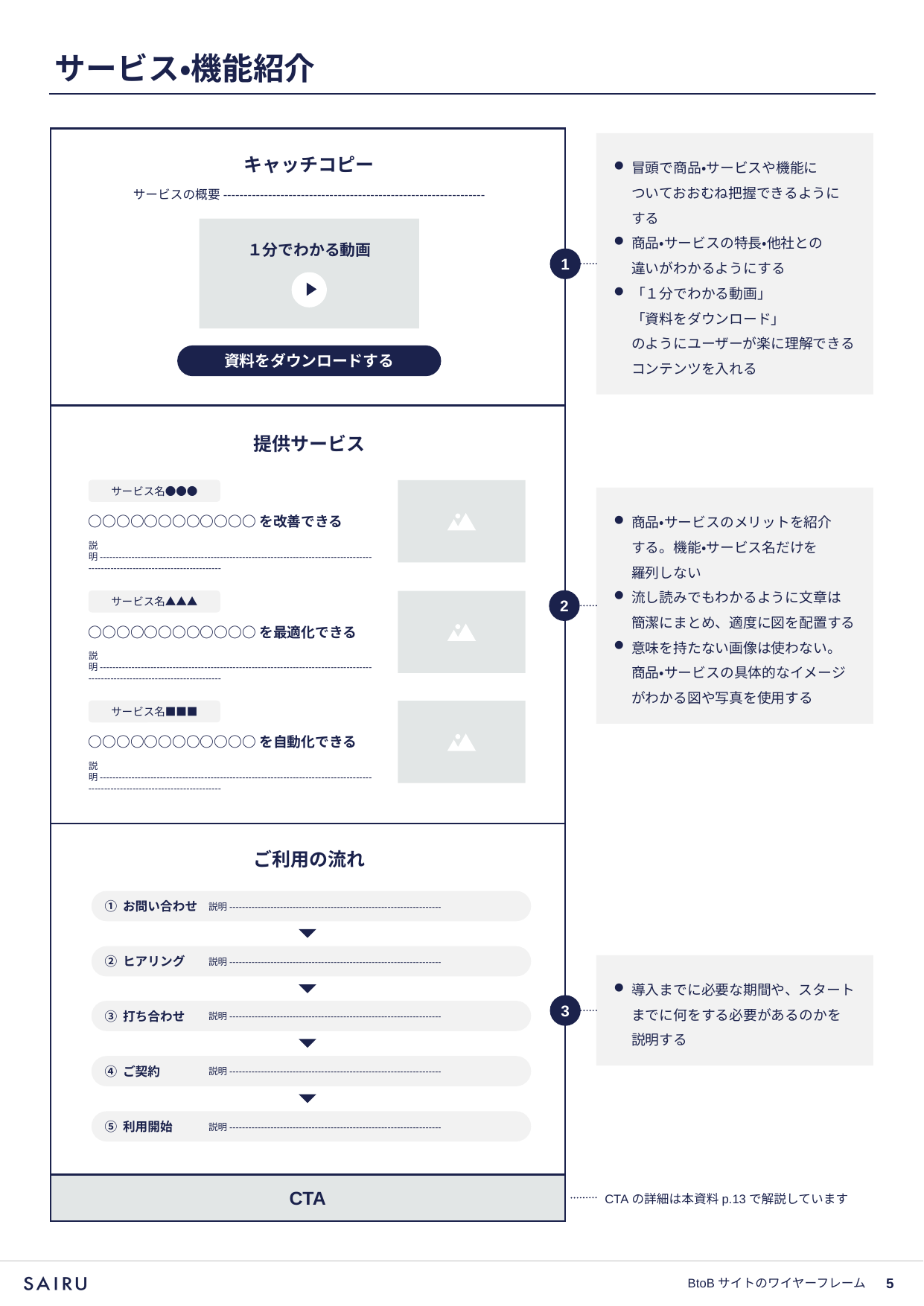

# サービス・機能紹介

冒頭で商品・サービスや機能に
ついておおむね把握できるように
する
商品・サービスの特長・他社との
違いがわかるようにする
「１分でわかる動画」
「資料をダウンロード」
のようにユーザーが楽に理解できるコンテンツを入れる
キャッチコピー
サービスの概要----------------------------------------------------------------
１分でわかる動画

1

資料をダウンロードする

提供サービス
サービス名●●●

商品・サービスのメリットを紹介
する。機能・サービス名だけを
羅列しない
流し読みでもわかるように文章は
簡潔にまとめ、適度に図を配置する
意味を持たない画像は使わない。
商品・サービスの具体的なイメージ
がわかる図や写真を使用する
○○○○○○○○○○○○を改善できる

説明--------------------------------------------------------------------------------------------------------------------------------
2
サービス名▲▲▲

○○○○○○○○○○○○を最適化できる

説明--------------------------------------------------------------------------------------------------------------------------------
サービス名■■■

○○○○○○○○○○○○を自動化できる

説明--------------------------------------------------------------------------------------------------------------------------------

ご利用の流れ
① お問い合わせ
説明-------------------------------------------------------------------

② ヒアリング
説明-------------------------------------------------------------------
導入までに必要な期間や、スタート
までに何をする必要があるのかを
説明する

3
③ 打ち合わせ
説明-------------------------------------------------------------------

④ ご契約
説明-------------------------------------------------------------------

⑤ 利用開始
説明-------------------------------------------------------------------
CTA
CTAの詳細は本資料p.13で解説しています
BtoBサイトのワイヤーフレーム
5